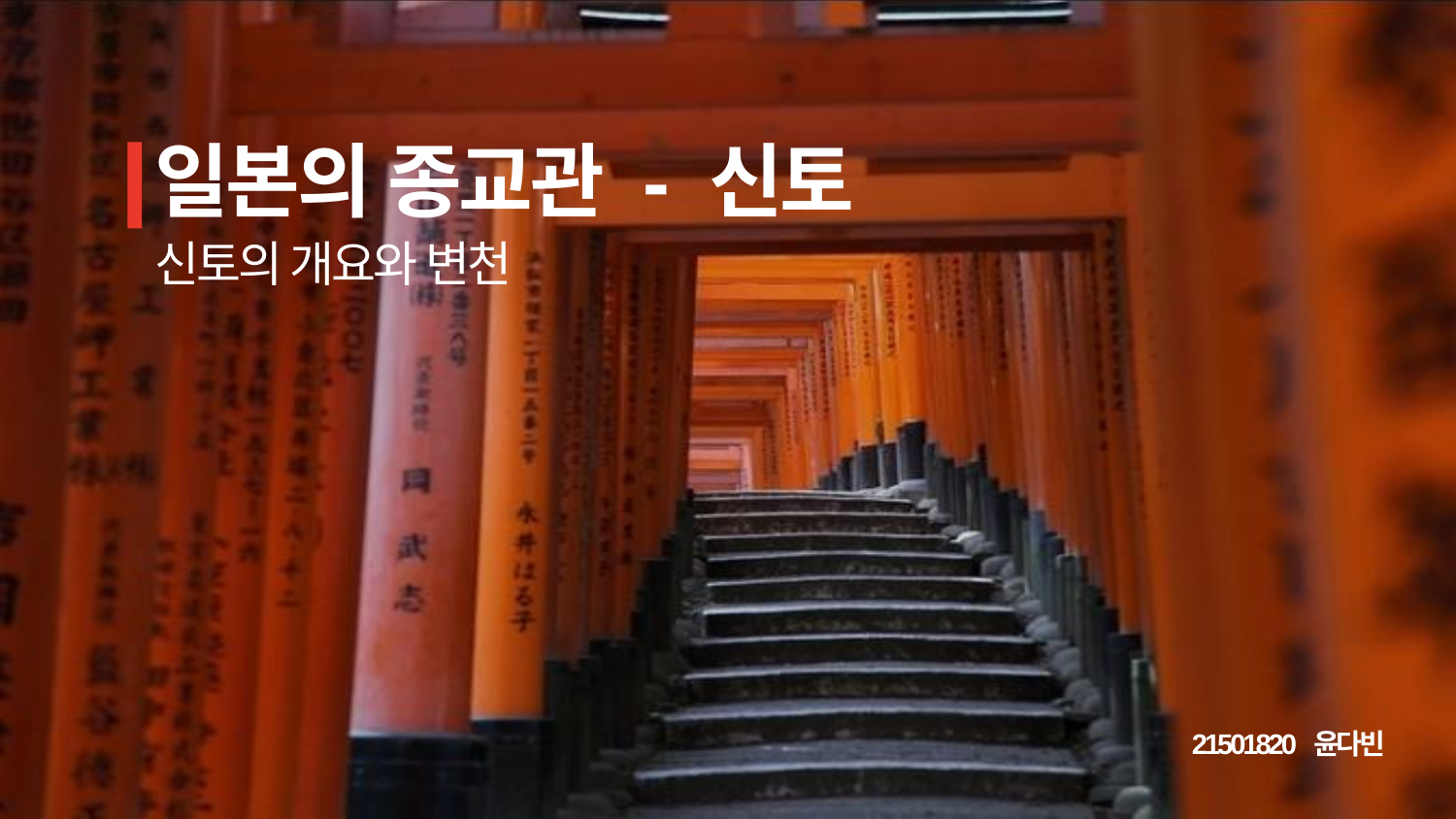

일본의 종교관 - 신토

신토의 개요와 변천
21501820  윤다빈